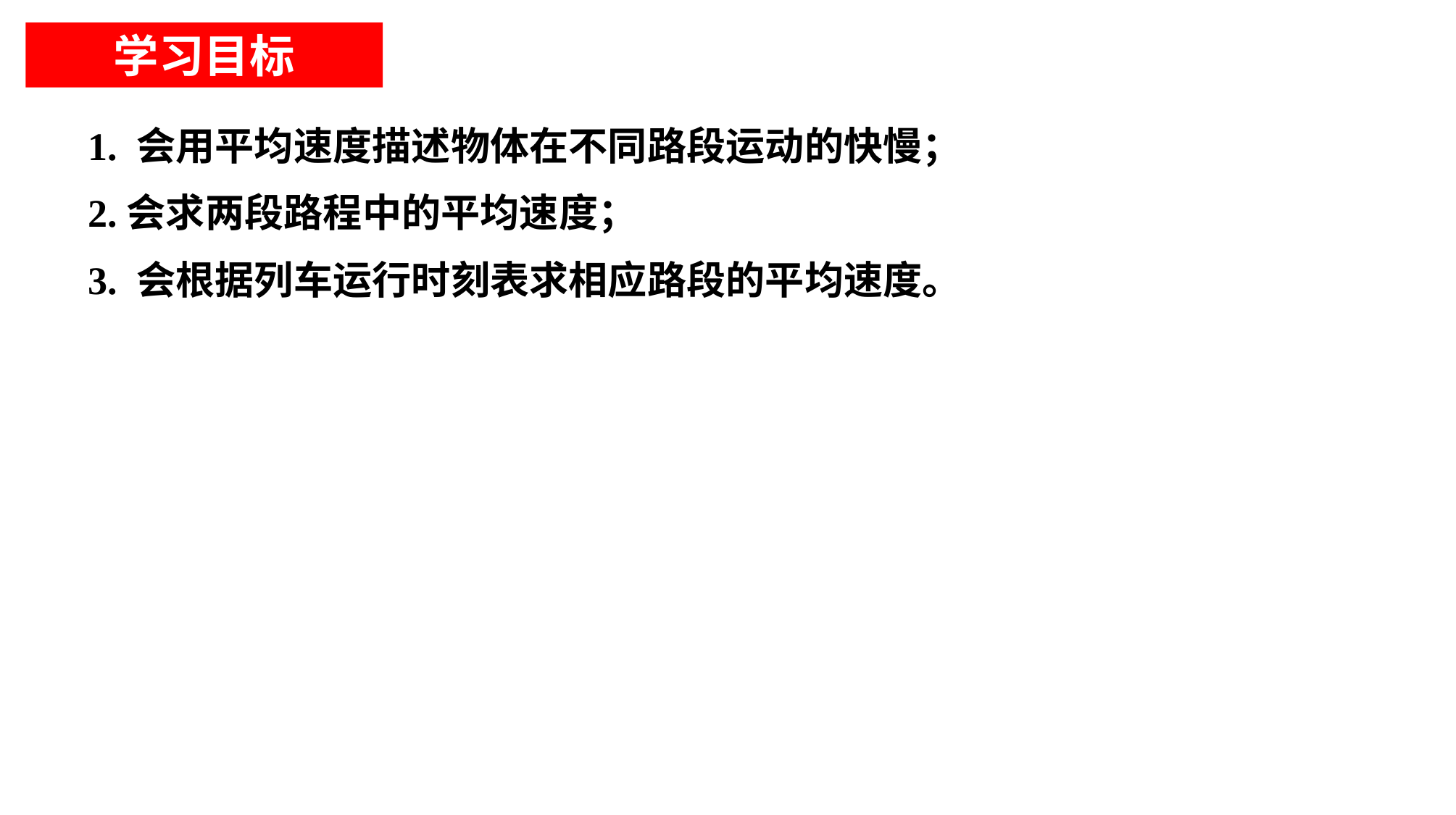

学习目标
1. 会用平均速度描述物体在不同路段运动的快慢；
2.会求两段路程中的平均速度；
3. 会根据列车运行时刻表求相应路段的平均速度。